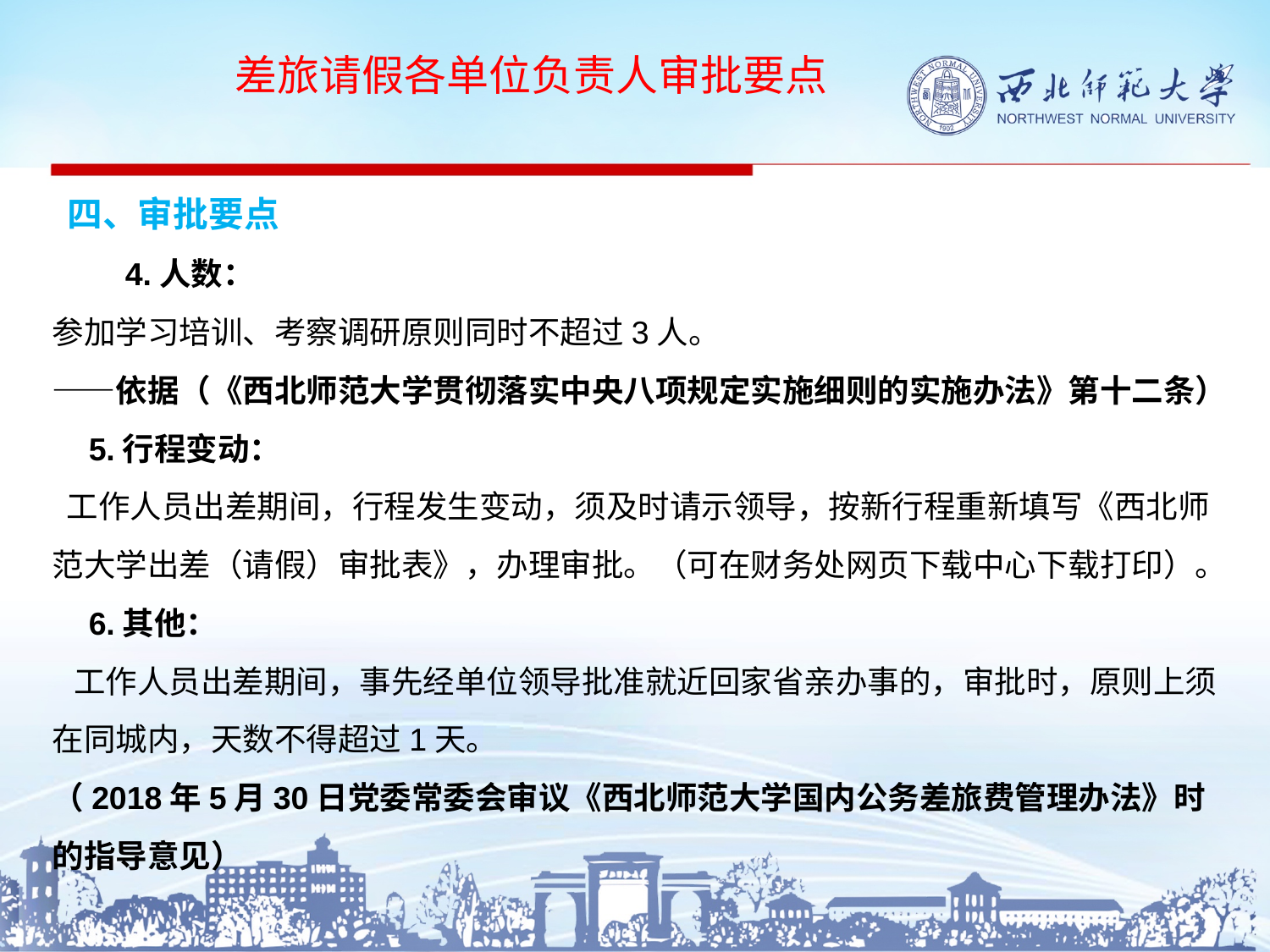

差旅请假各单位负责人审批要点
# 四、审批要点 4.人数： 参加学习培训、考察调研原则同时不超过3人。 ——依据（《西北师范大学贯彻落实中央八项规定实施细则的实施办法》第十二条） 5.行程变动： 工作人员出差期间，行程发生变动，须及时请示领导，按新行程重新填写《西北师范大学出差（请假）审批表》，办理审批。（可在财务处网页下载中心下载打印）。 6.其他： 工作人员出差期间，事先经单位领导批准就近回家省亲办事的，审批时，原则上须在同城内，天数不得超过1天。 （2018年5月30日党委常委会审议《西北师范大学国内公务差旅费管理办法》时的指导意见）